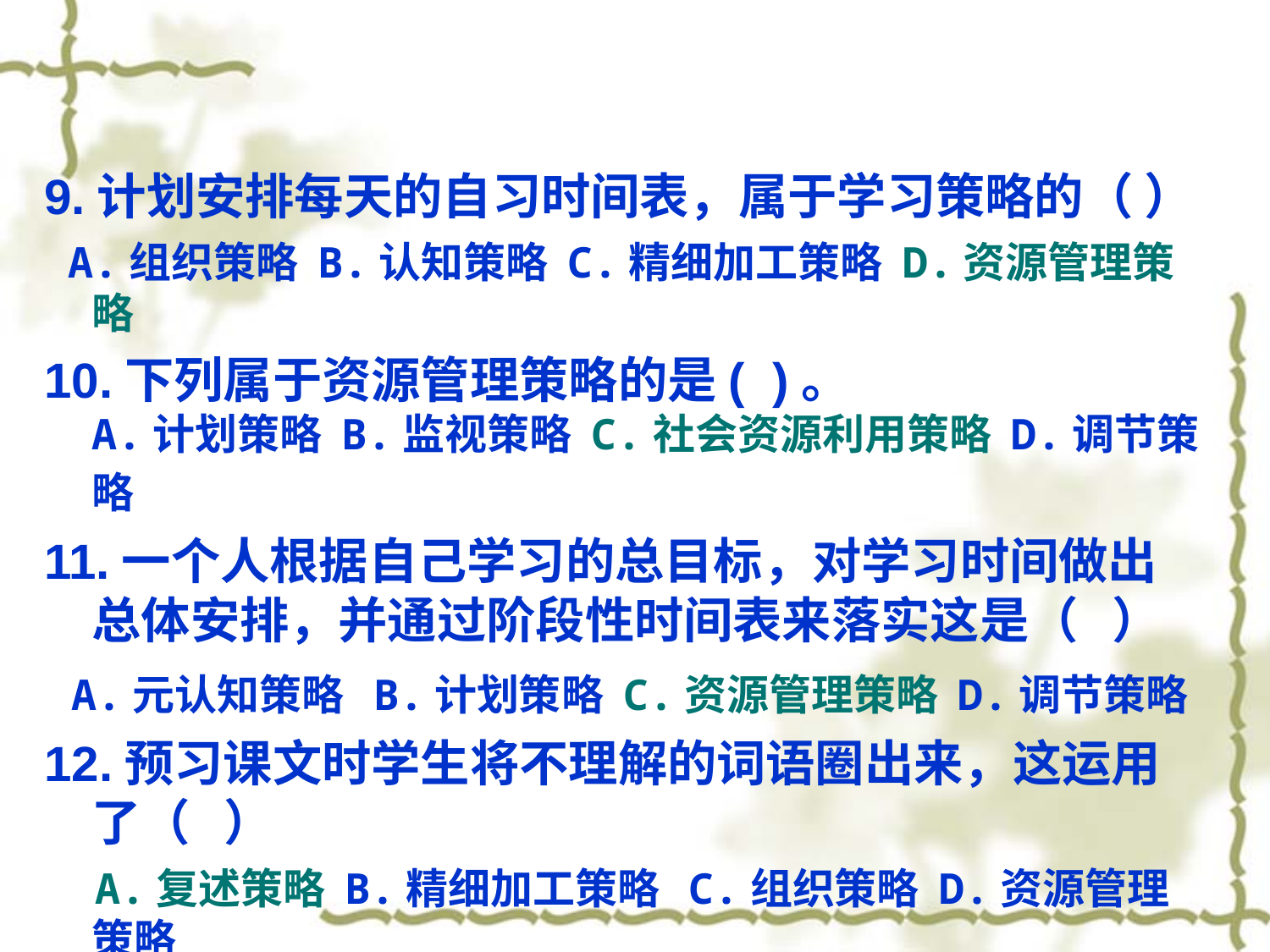

9.计划安排每天的自习时间表，属于学习策略的（ ）
  A.组织策略 B.认知策略 C.精细加工策略 D.资源管理策略
10.下列属于资源管理策略的是(  )。
A.计划策略 B.监视策略 C.社会资源利用策略 D.调节策略
11.一个人根据自己学习的总目标，对学习时间做出总体安排，并通过阶段性时间表来落实这是（   ）
  A.元认知策略  B.计划策略 C.资源管理策略 D.调节策略
12.预习课文时学生将不理解的词语圈出来，这运用了（   ）
  A.复述策略 B.精细加工策略  C.组织策略 D.资源管理策略